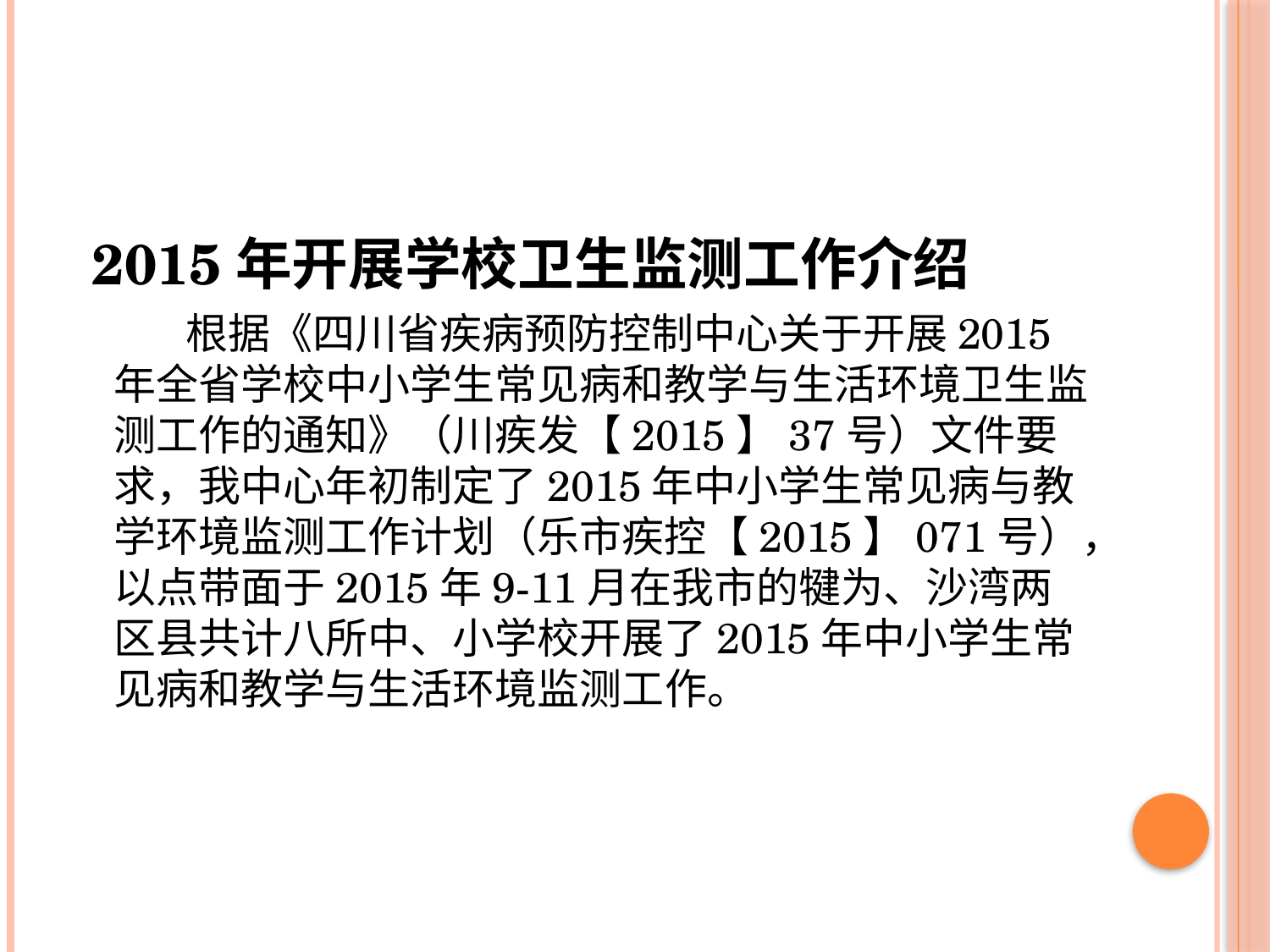

#
 2015年开展学校卫生监测工作介绍
   　   根据《四川省疾病预防控制中心关于开展2015年全省学校中小学生常见病和教学与生活环境卫生监测工作的通知》（川疾发【2015】37号）文件要求，我中心年初制定了2015年中小学生常见病与教学环境监测工作计划（乐市疾控【2015】071号），以点带面于2015年9-11月在我市的犍为、沙湾两区县共计八所中、小学校开展了2015年中小学生常见病和教学与生活环境监测工作。